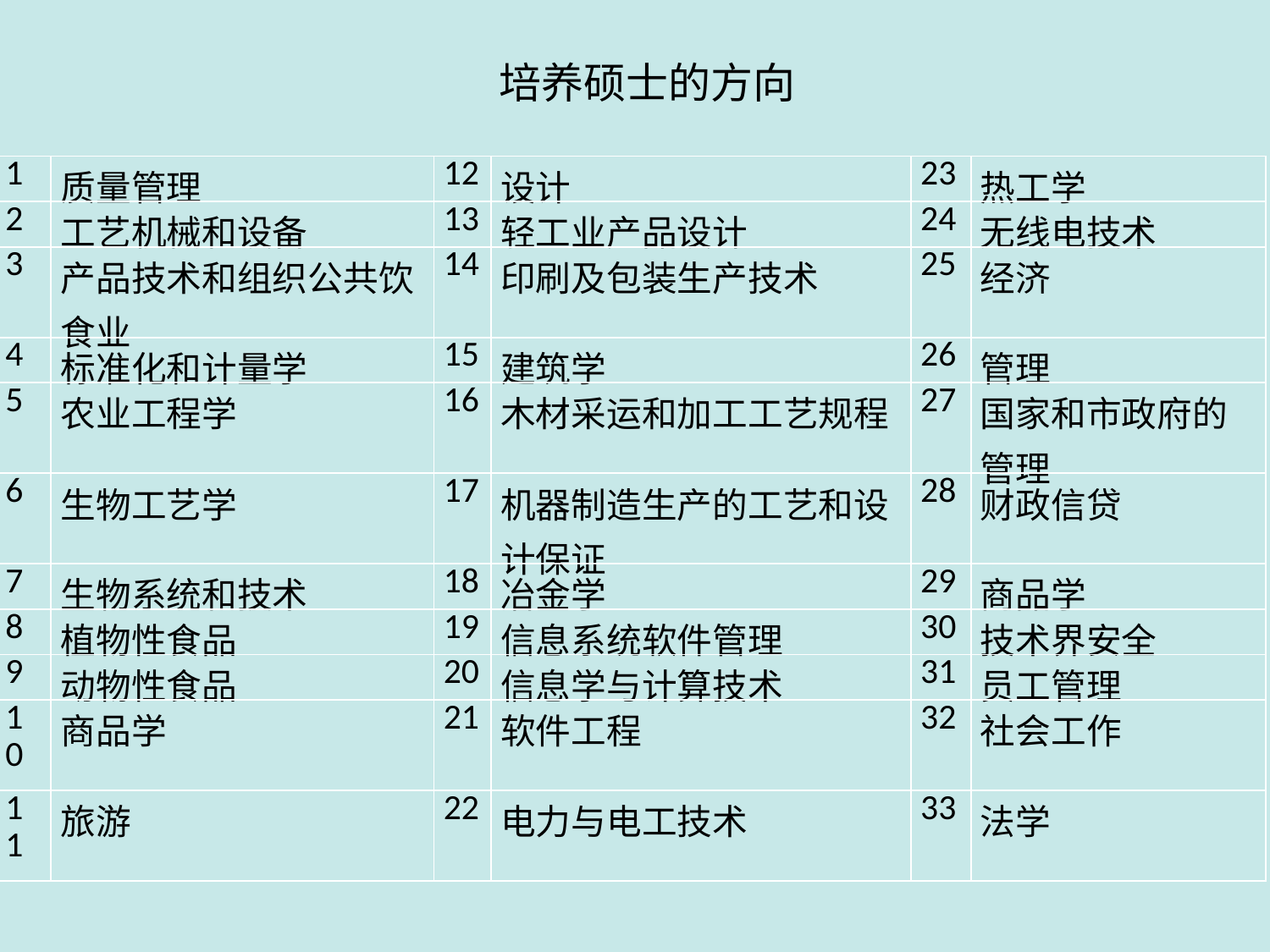

培养硕士的方向
| 1 | 质量管理 | 12 | 设计 | 23 | 热工学 |
| --- | --- | --- | --- | --- | --- |
| 2 | 工艺机械和设备 | 13 | 轻工业产品设计 | 24 | 无线电技术 |
| 3 | 产品技术和组织公共饮食业 | 14 | 印刷及包装生产技术 | 25 | 经济 |
| 4 | 标准化和计量学 | 15 | 建筑学 | 26 | 管理 |
| 5 | 农业工程学 | 16 | 木材采运和加工工艺规程 | 27 | 国家和市政府的管理 |
| 6 | 生物工艺学 | 17 | 机器制造生产的工艺和设计保证 | 28 | 财政信贷 |
| 7 | 生物系统和技术 | 18 | 冶金学 | 29 | 商品学 |
| 8 | 植物性食品 | 19 | 信息系统软件管理 | 30 | 技术界安全 |
| 9 | 动物性食品 | 20 | 信息学与计算技术 | 31 | 员工管理 |
| 10 | 商品学 | 21 | 软件工程 | 32 | 社会工作 |
| 11 | 旅游 | 22 | 电力与电工技术 | 33 | 法学 |